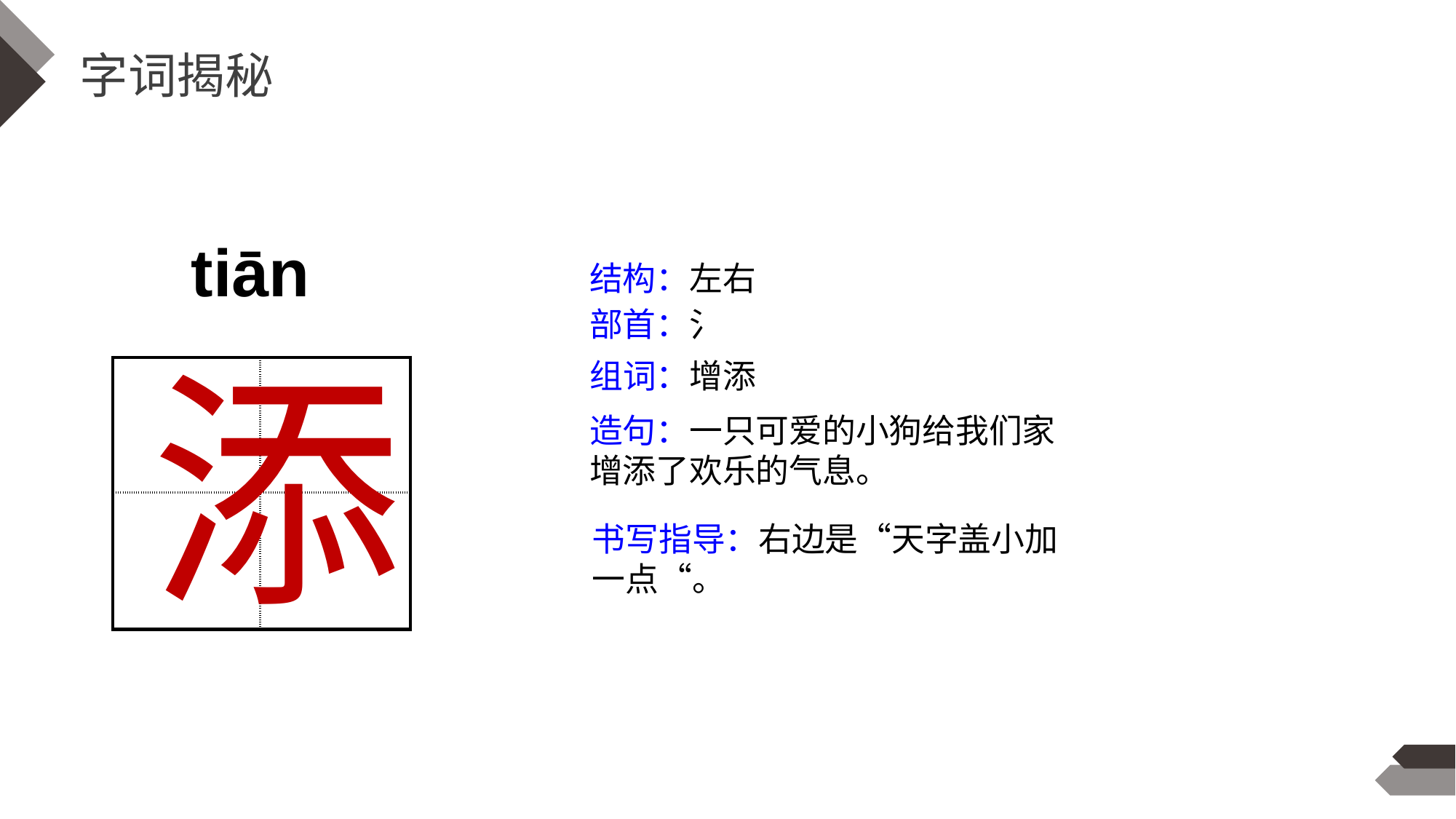

字词揭秘
tiān
结构：左右
部首：氵

添
组词：增添
|  |  |
| --- | --- |
|  |  |
造句：一只可爱的小狗给我们家增添了欢乐的气息。

书写指导：右边是“天字盖小加一点“。